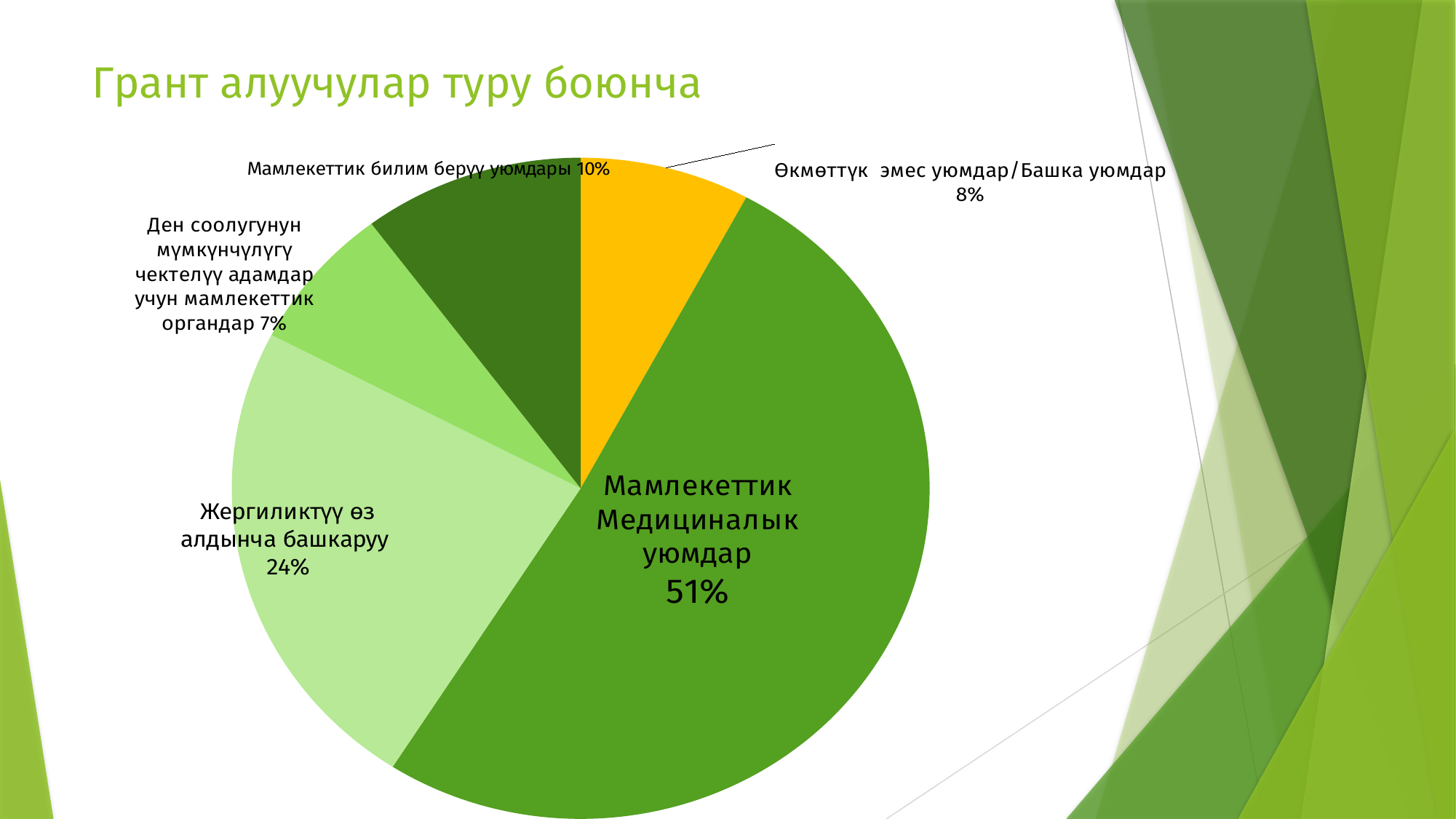

Грант алуучулар туру боюнча

### Chart

| Category | 合計 |
|---|---|
| Өкмөттүк  эмес уюмдар/Башка уюмдар | 10.0 |
| Мамлекеттик Медициналык уюмдар | 65.0 |
| Жергиликтүү өз алдынча башкаруу  | 30.0 |
| Ден соолугунун мүмкүнчүлүгү чектелүү адамдар учун мамлекеттик органдар  | 9.0 |
| Мамлекеттик билим берүү уюмдары | 13.0 |
# 被供与団体の種類